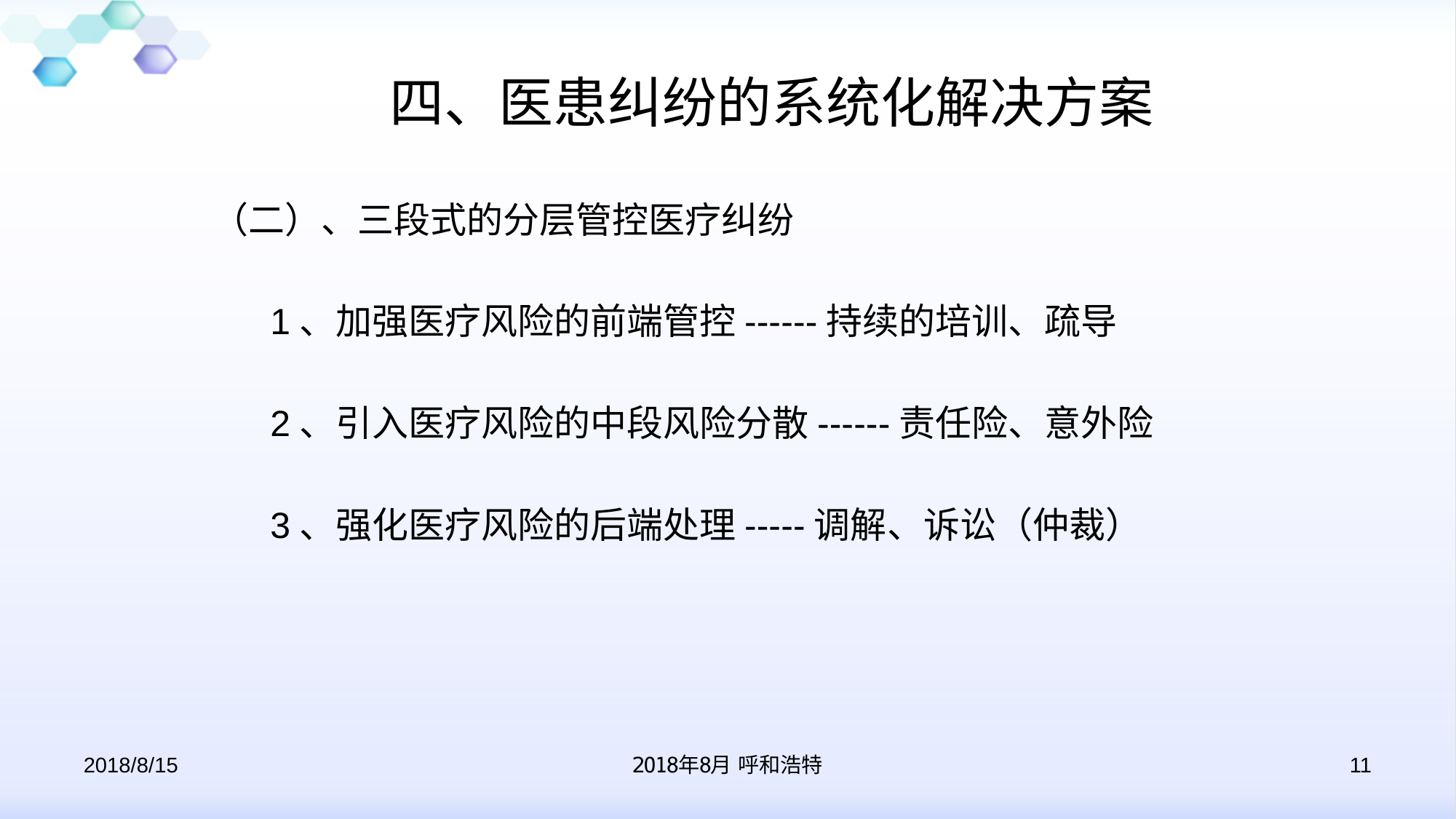

# 四、医患纠纷的系统化解决方案
   （二）、三段式的分层管控医疗纠纷

         1、加强医疗风险的前端管控------持续的培训、疏导

         2、引入医疗风险的中段风险分散------责任险、意外险

         3、强化医疗风险的后端处理-----调解、诉讼（仲裁）

2018/8/15
2018年8月 呼和浩特
11